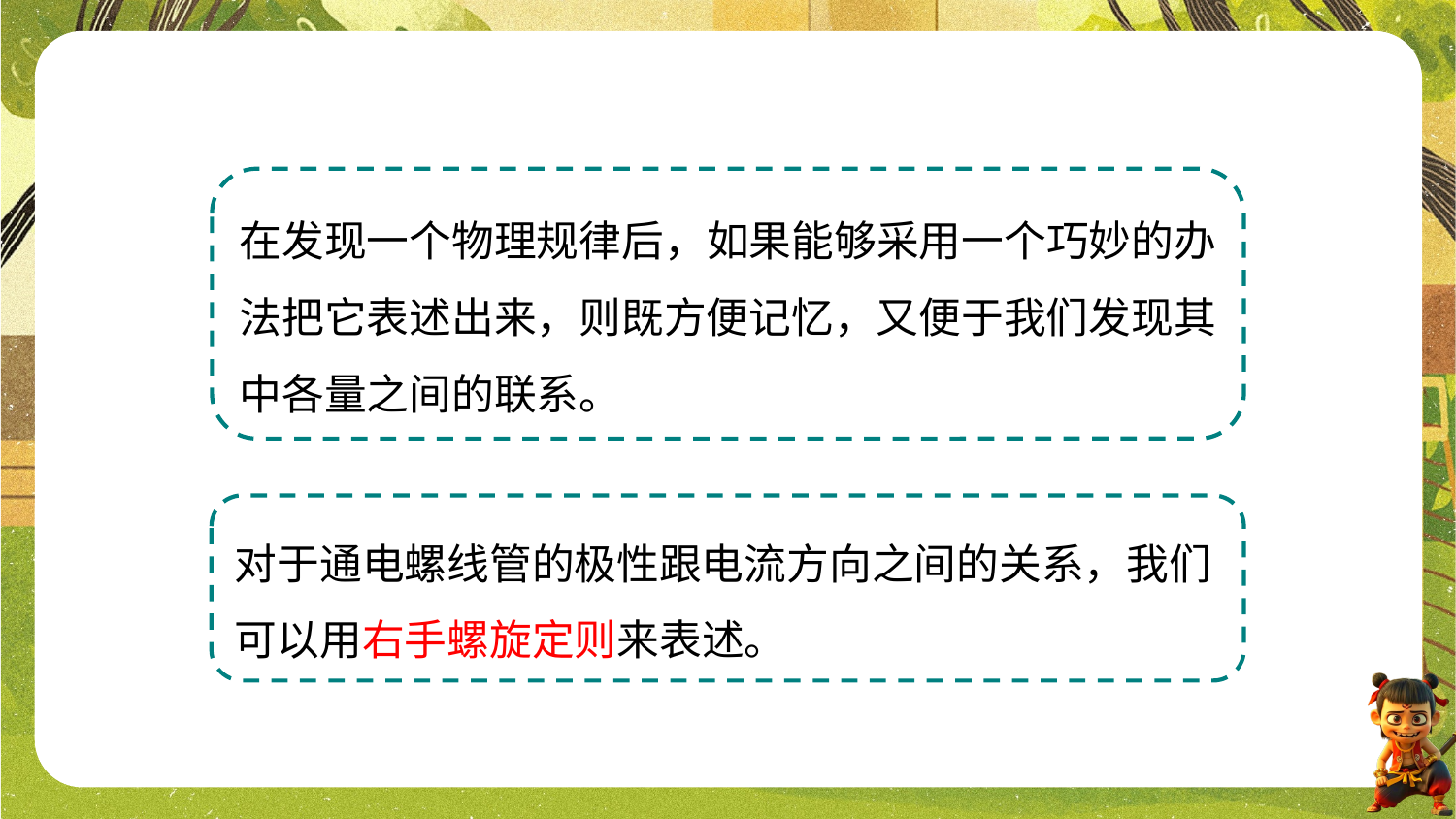

在发现一个物理规律后，如果能够采用一个巧妙的办法把它表述出来，则既方便记忆，又便于我们发现其中各量之间的联系。
对于通电螺线管的极性跟电流方向之间的关系，我们可以用右手螺旋定则来表述。